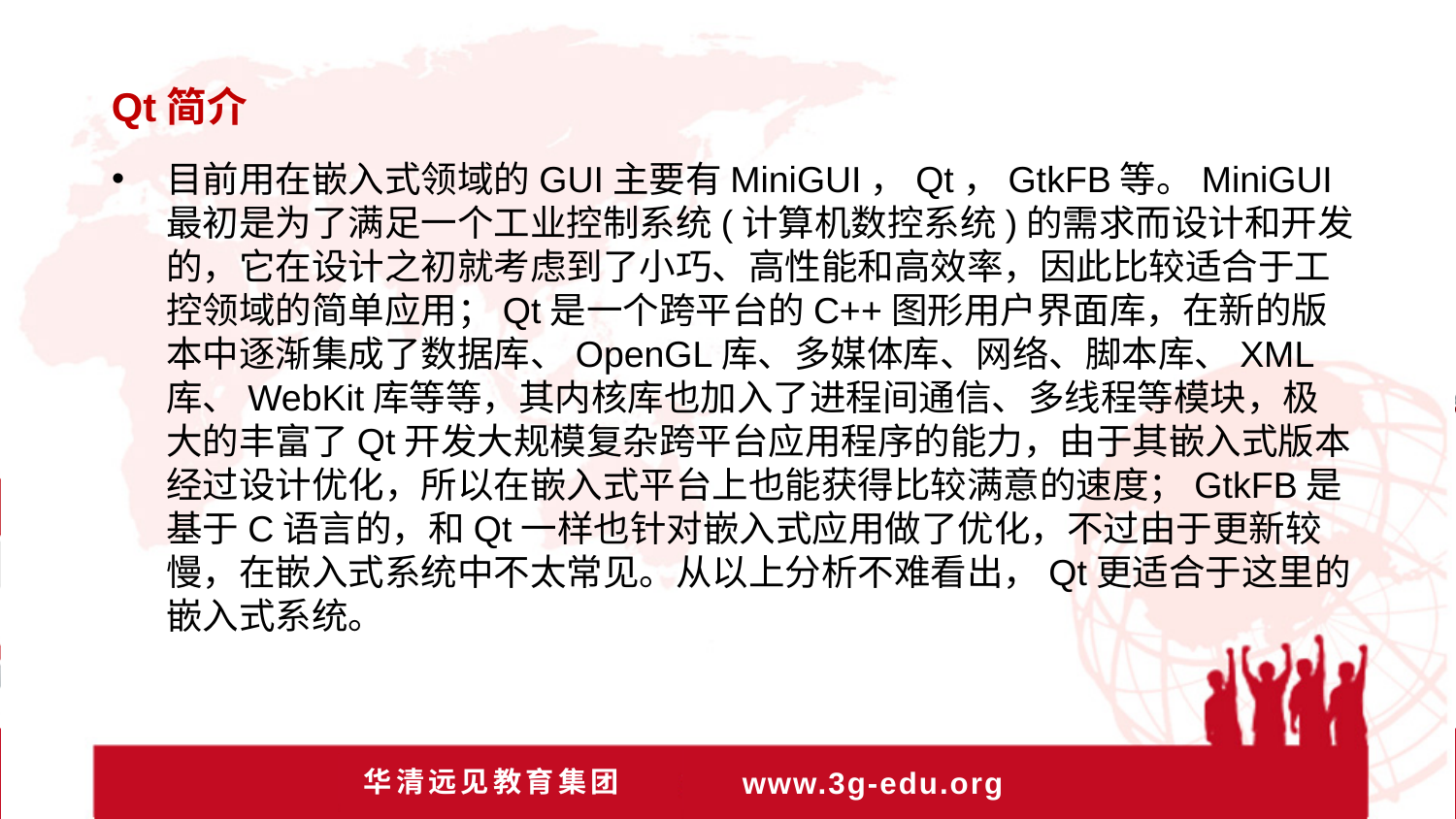

Qt简介
目前用在嵌入式领域的GUI主要有MiniGUI，Qt，GtkFB等。MiniGUI最初是为了满足一个工业控制系统(计算机数控系统)的需求而设计和开发的，它在设计之初就考虑到了小巧、高性能和高效率，因此比较适合于工控领域的简单应用；Qt是一个跨平台的C++图形用户界面库，在新的版本中逐渐集成了数据库、OpenGL库、多媒体库、网络、脚本库、XML库、WebKit库等等，其内核库也加入了进程间通信、多线程等模块，极大的丰富了Qt开发大规模复杂跨平台应用程序的能力，由于其嵌入式版本经过设计优化，所以在嵌入式平台上也能获得比较满意的速度；GtkFB是基于C语言的，和Qt一样也针对嵌入式应用做了优化，不过由于更新较慢，在嵌入式系统中不太常见。从以上分析不难看出，Qt更适合于这里的嵌入式系统。